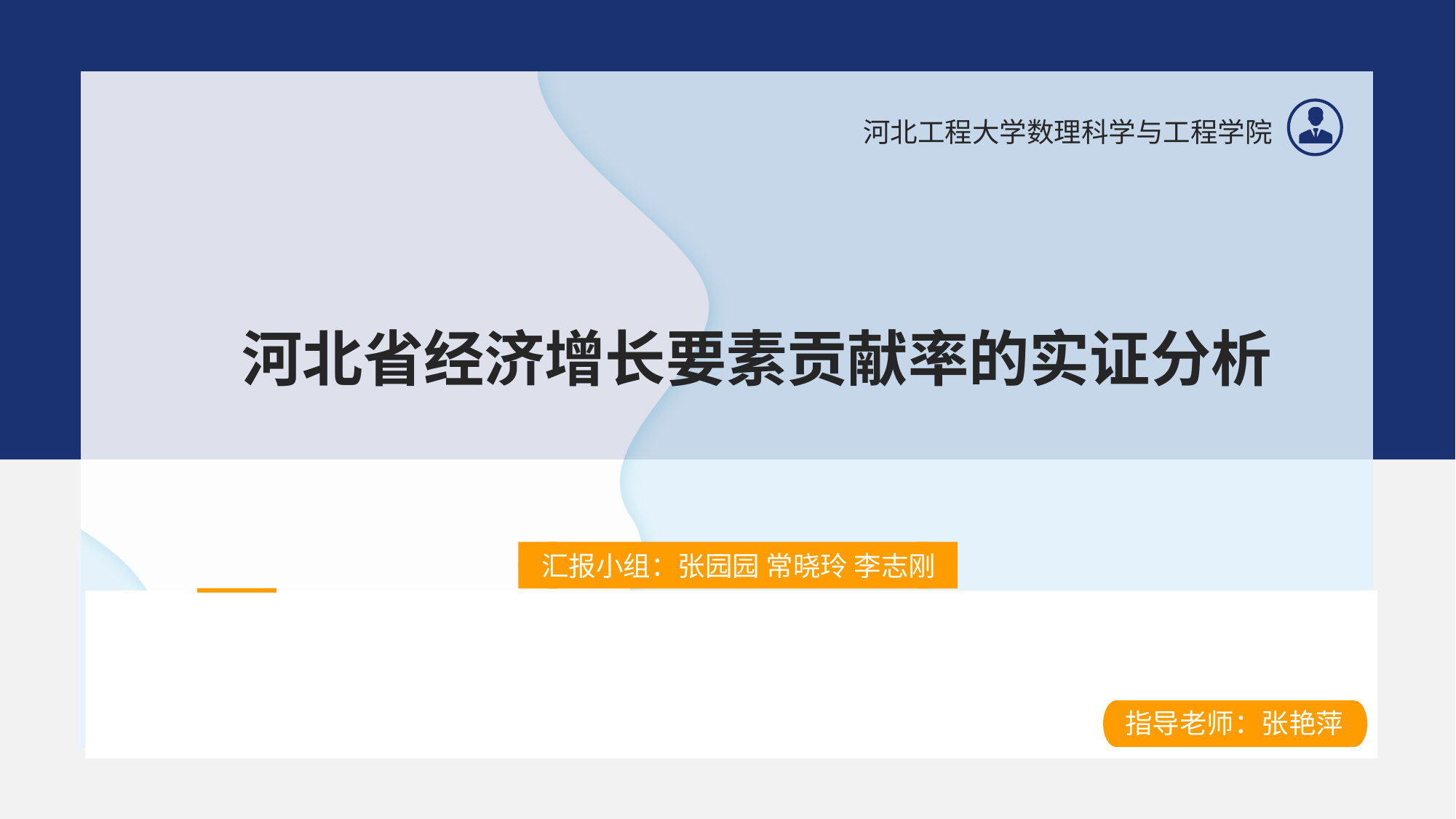

河北工程大学数理科学与工程学院

河北省经济增长要素贡献率的实证分析

汇报小组：张园园 常晓玲 李志刚
·

指导老师：张艳萍